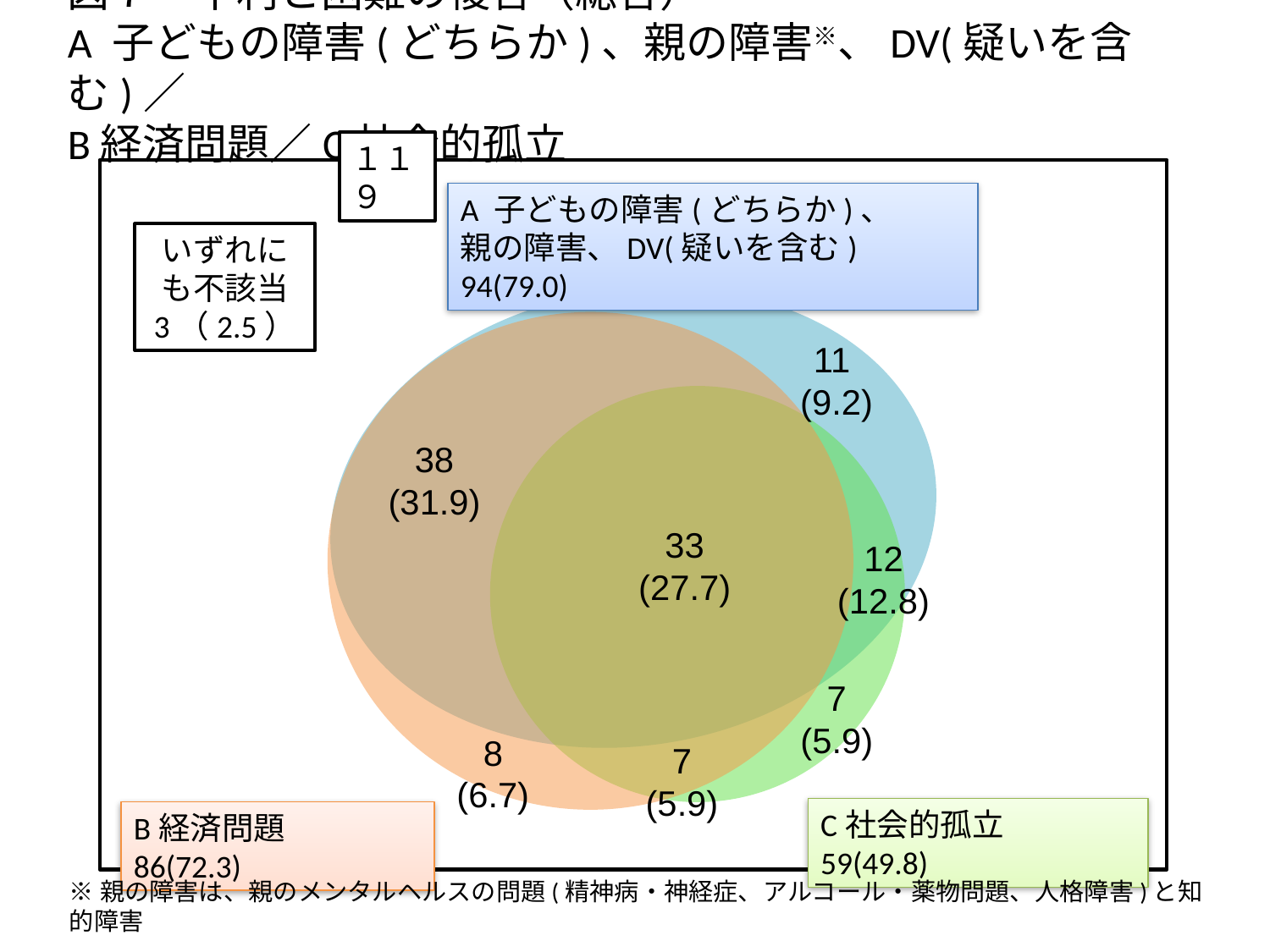

# 図７　不利と困難の複合（総合） A 子どもの障害(どちらか)、親の障害※、DV(疑いを含む)／ B経済問題／C社会的孤立
１１９

A 子どもの障害(どちらか)、
親の障害、DV(疑いを含む)　94(79.0)

いずれにも不該当
3（2.5）
11
(9.2)
38
(31.9)
33
(27.7)
12
(12.8)

7
(5.9)
8
(6.7)
7
(5.9)
C社会的孤立　59(49.8)
B経済問題　86(72.3)
※親の障害は、親のメンタルヘルスの問題(精神病・神経症、アルコール・薬物問題、人格障害)と知的障害